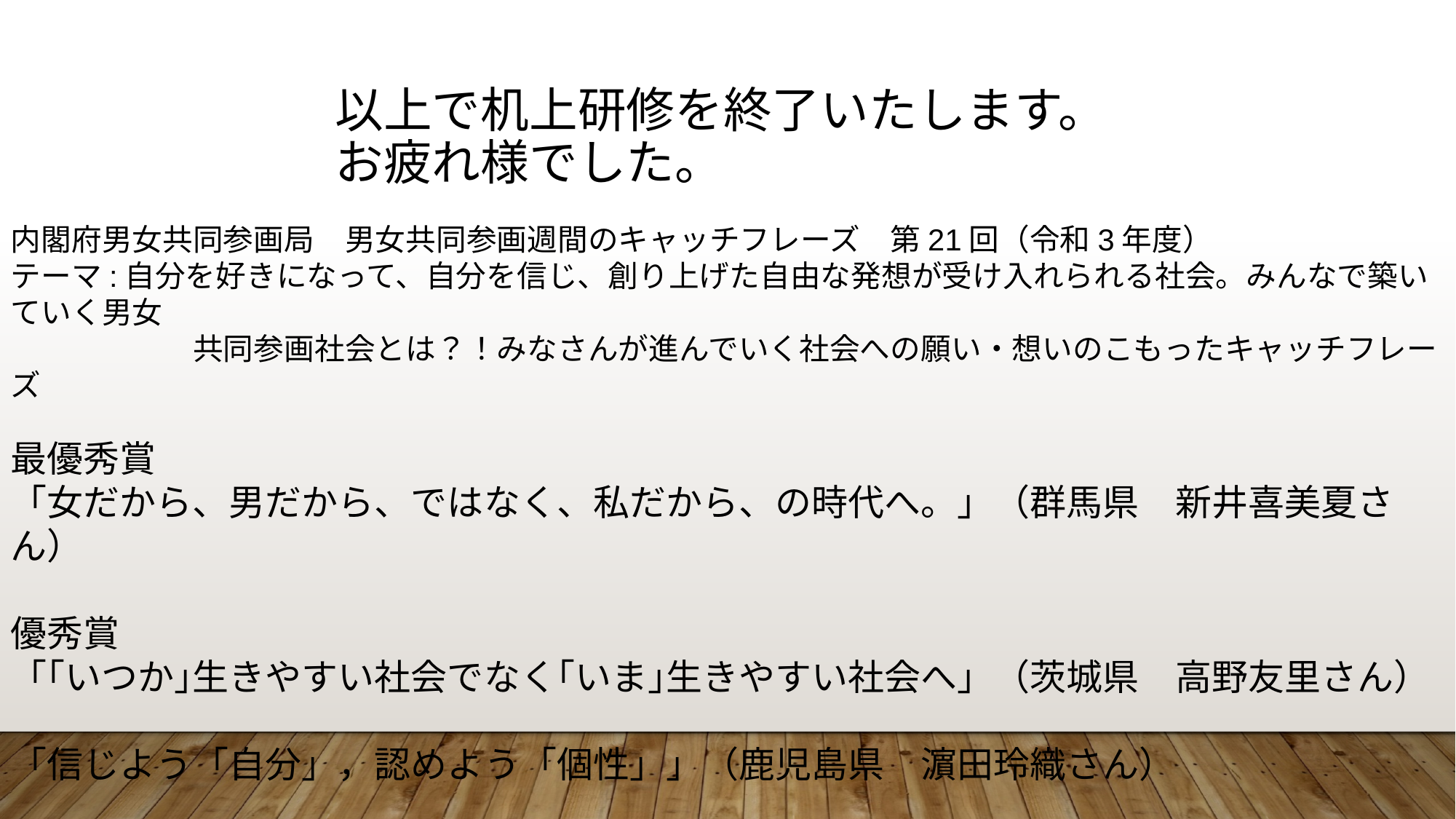

以上で机上研修を終了いたします。
お疲れ様でした。
内閣府男女共同参画局　男女共同参画週間のキャッチフレーズ　第21回（令和3年度）
テーマ:自分を好きになって、自分を信じ、創り上げた自由な発想が受け入れられる社会。みんなで築いていく男女
　　　　　　共同参画社会とは？！みなさんが進んでいく社会への願い・想いのこもったキャッチフレーズ

最優秀賞
「女だから、男だから、ではなく、私だから、の時代へ。」（群馬県　新井喜美夏さん）

優秀賞
「｢いつか｣生きやすい社会でなく｢いま｣生きやすい社会へ」（茨城県　高野友里さん）

「信じよう「自分」，認めよう「個性」」（鹿児島県　濵田玲織さん）